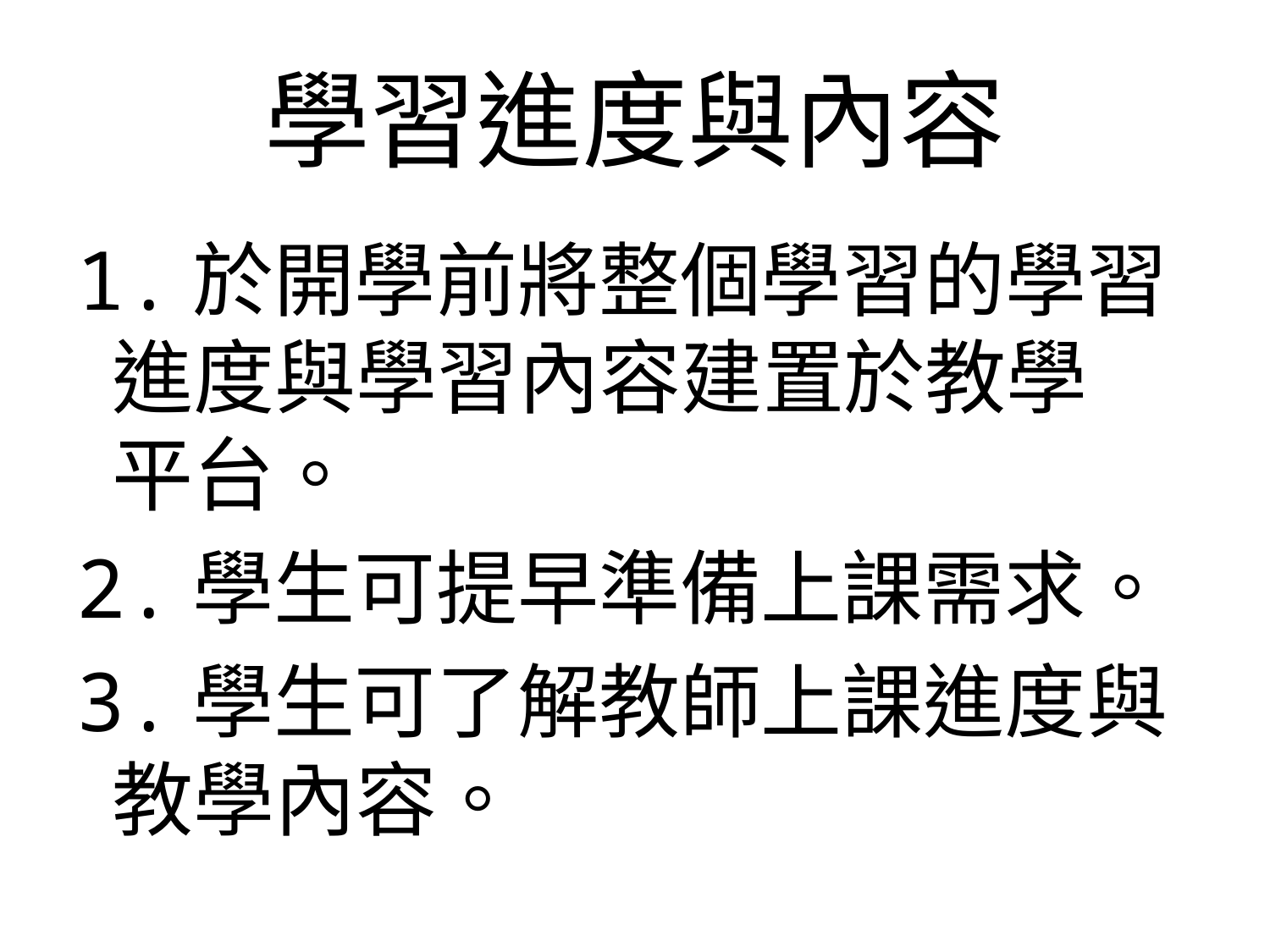

# 學習進度與內容
1.於開學前將整個學習的學習
  進度與學習內容建置於教學
  平台。
2.學生可提早準備上課需求。
3.學生可了解教師上課進度與
  教學內容。